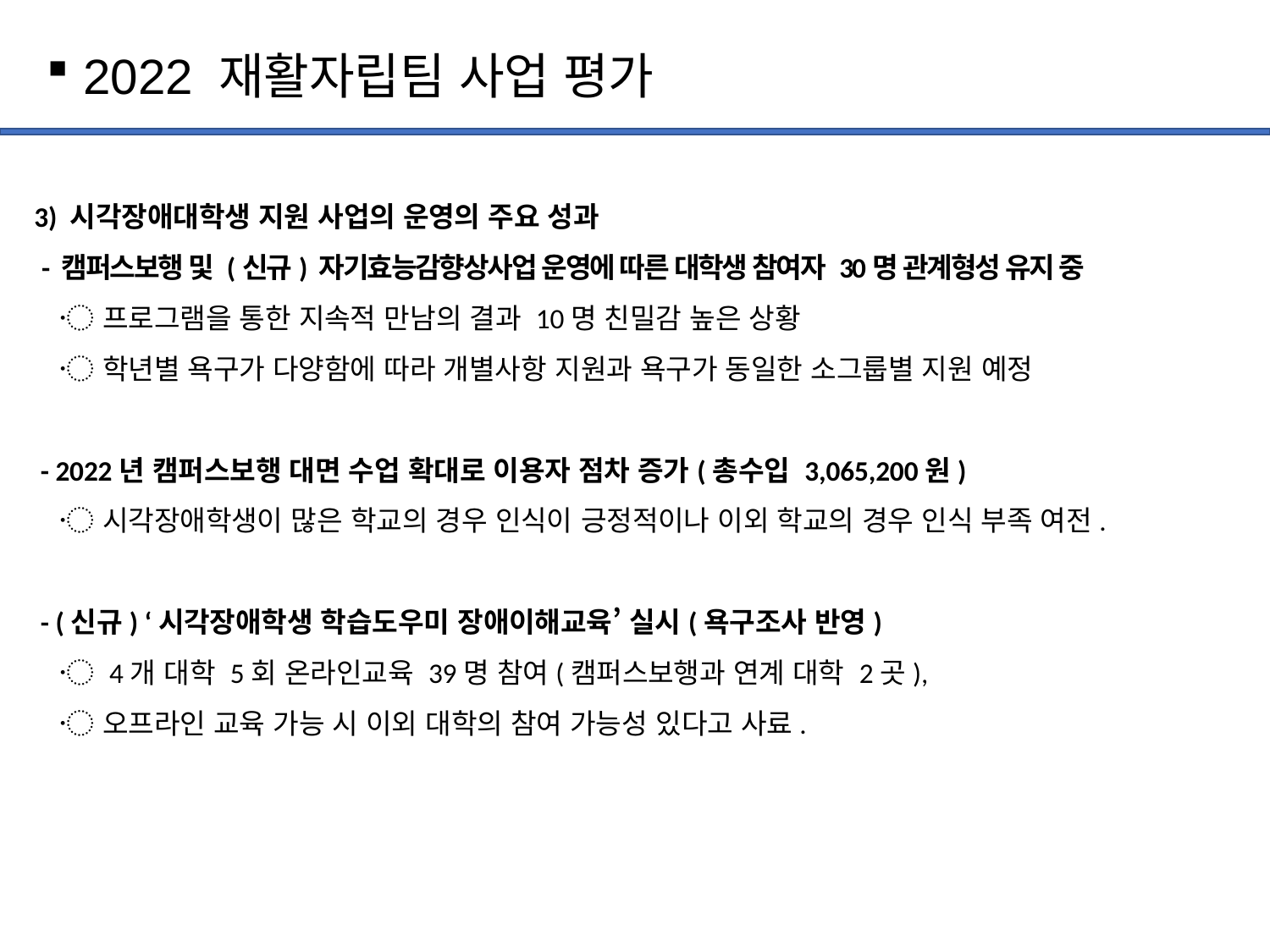

2022 재활자립팀 사업 평가

  3) 시각장애대학생 지원 사업의 운영의 주요 성과
    - 캠퍼스보행 및 (신규) 자기효능감향상사업 운영에 따른 대학생 참여자 30명 관계형성 유지 중
    〮 프로그램을 통한 지속적 만남의 결과 10명 친밀감 높은 상황
    〮 학년별 욕구가 다양함에 따라 개별사항 지원과 욕구가 동일한 소그룹별 지원 예정

   - 2022년 캠퍼스보행 대면 수업 확대로 이용자 점차 증가(총수입 3,065,200원)
    〮 시각장애학생이 많은 학교의 경우 인식이 긍정적이나 이외 학교의 경우 인식 부족 여전.

   - (신규) ‘시각장애학생 학습도우미 장애이해교육’ 실시(욕구조사 반영)
    〮 4개 대학 5회 온라인교육 39명 참여(캠퍼스보행과 연계 대학 2곳),
    〮 오프라인 교육 가능 시 이외 대학의 참여 가능성 있다고 사료.